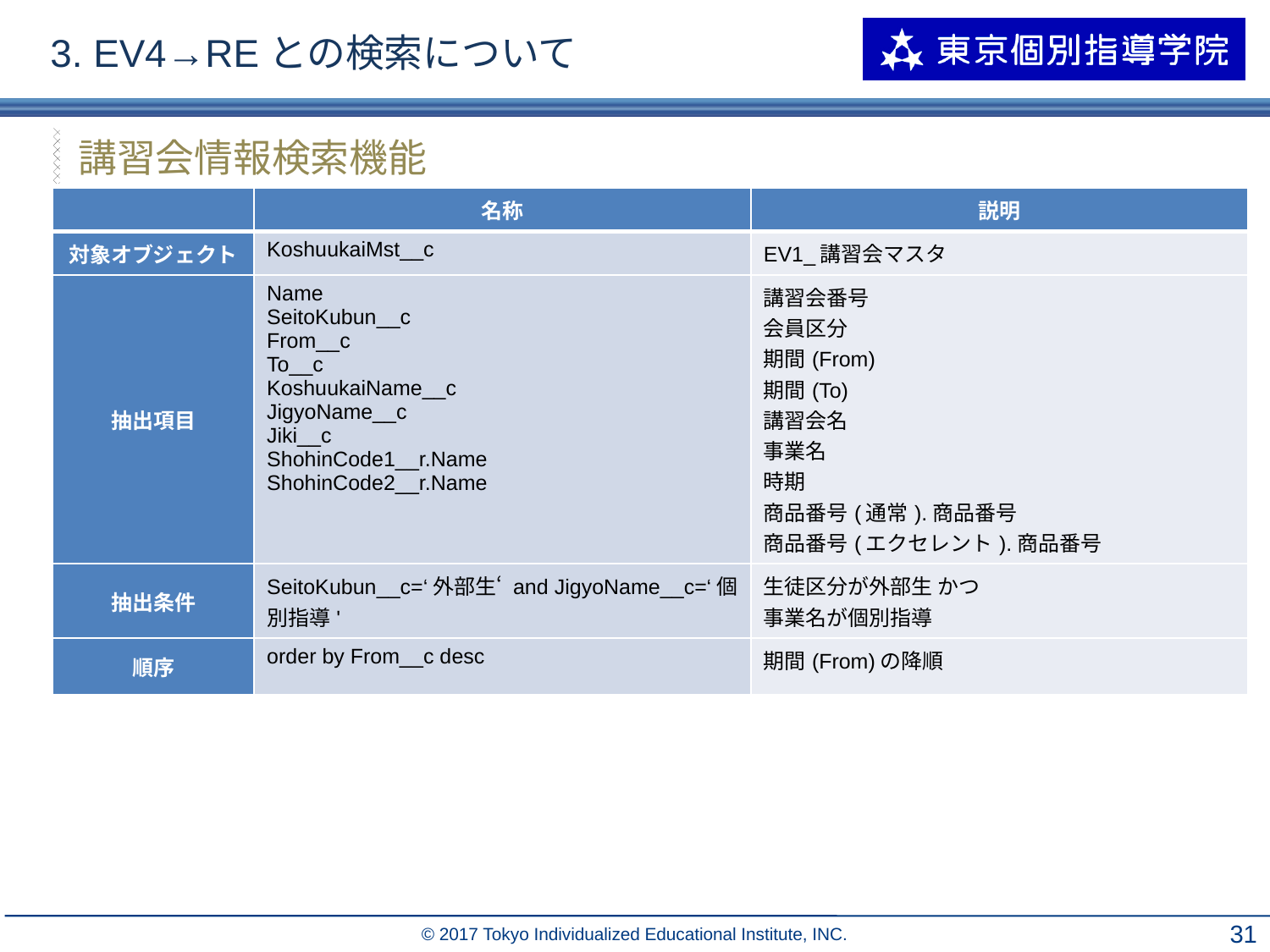

# 3. EV4→REとの検索について
講習会情報検索機能

|  | 名称 | 説明 |
| --- | --- | --- |
| 対象オブジェクト | KoshuukaiMst\_\_c | EV1\_講習会マスタ |
| 抽出項目 | Name SeitoKubun\_\_c From\_\_c To\_\_c KoshuukaiName\_\_c JigyoName\_\_c Jiki\_\_c ShohinCode1\_\_r.Name ShohinCode2\_\_r.Name | 講習会番号 会員区分 期間(From) 期間(To) 講習会名 事業名 時期 商品番号(通常).商品番号 商品番号(エクセレント).商品番号 |
| 抽出条件 | SeitoKubun\_\_c=‘外部生‘ and JigyoName\_\_c=‘個別指導' | 生徒区分が外部生 かつ 事業名が個別指導 |
| 順序 | order by From\_\_c desc | 期間(From)の降順 |
31